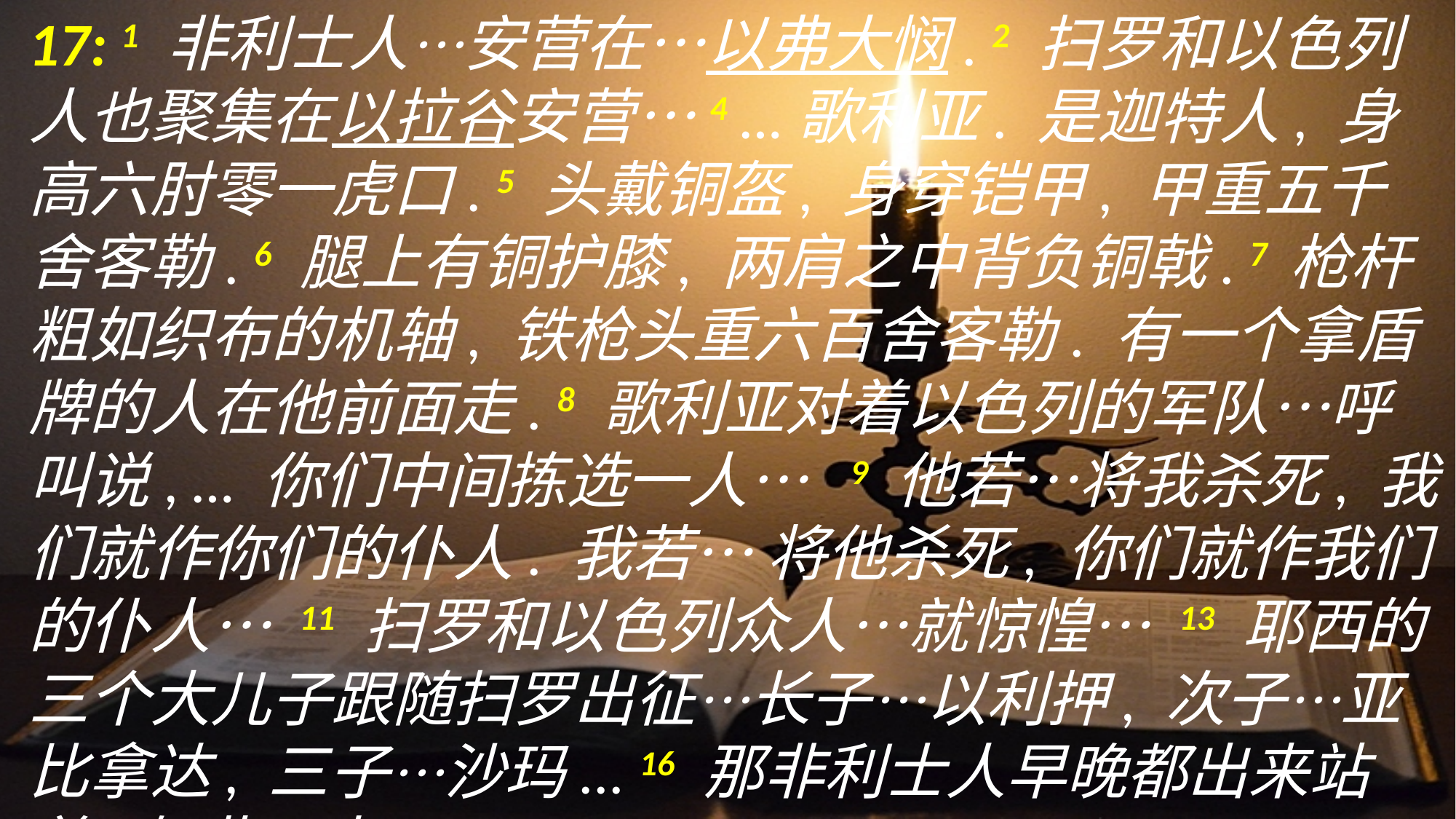

17: 1 非利士人…安营在…以弗大悯. 2 扫罗和以色列人也聚集在以拉谷安营…4 …歌利亚. 是迦特人, 身高六肘零一虎口. 5 头戴铜盔, 身穿铠甲, 甲重五千舍客勒. 6 腿上有铜护膝, 两肩之中背负铜戟. 7 枪杆粗如织布的机轴, 铁枪头重六百舍客勒. 有一个拿盾牌的人在他前面走. 8 歌利亚对着以色列的军队…呼叫说, … 你们中间拣选一人…  9 他若…将我杀死, 我们就作你们的仆人. 我若… 将他杀死, 你们就作我们的仆人… 11 扫罗和以色列众人…就惊惶… 13 耶西的三个大儿子跟随扫罗出征…长子…以利押, 次子…亚比拿达, 三子…沙玛... 16 那非利士人早晚都出来站着,如此四十日.